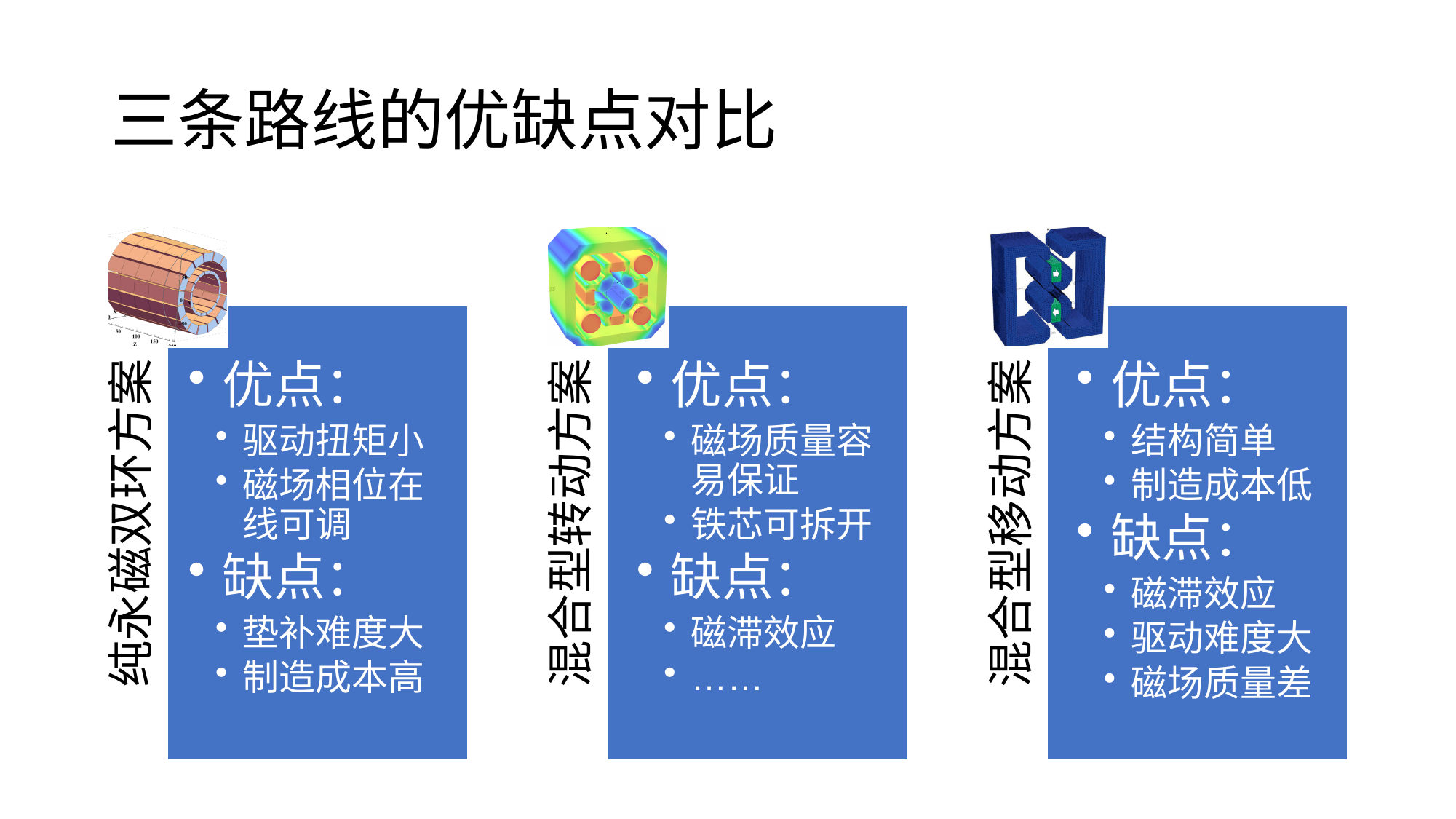

# 三条路线的优缺点对比
纯永磁双环方案
优点：
驱动扭矩小
磁场相位在线可调
缺点：
垫补难度大
制造成本高
混合型转动方案
优点：
磁场质量容易保证
铁芯可拆开
缺点：
磁滞效应
……
混合型移动方案
优点：
结构简单
制造成本低
缺点：
磁滞效应
驱动难度大
磁场质量差